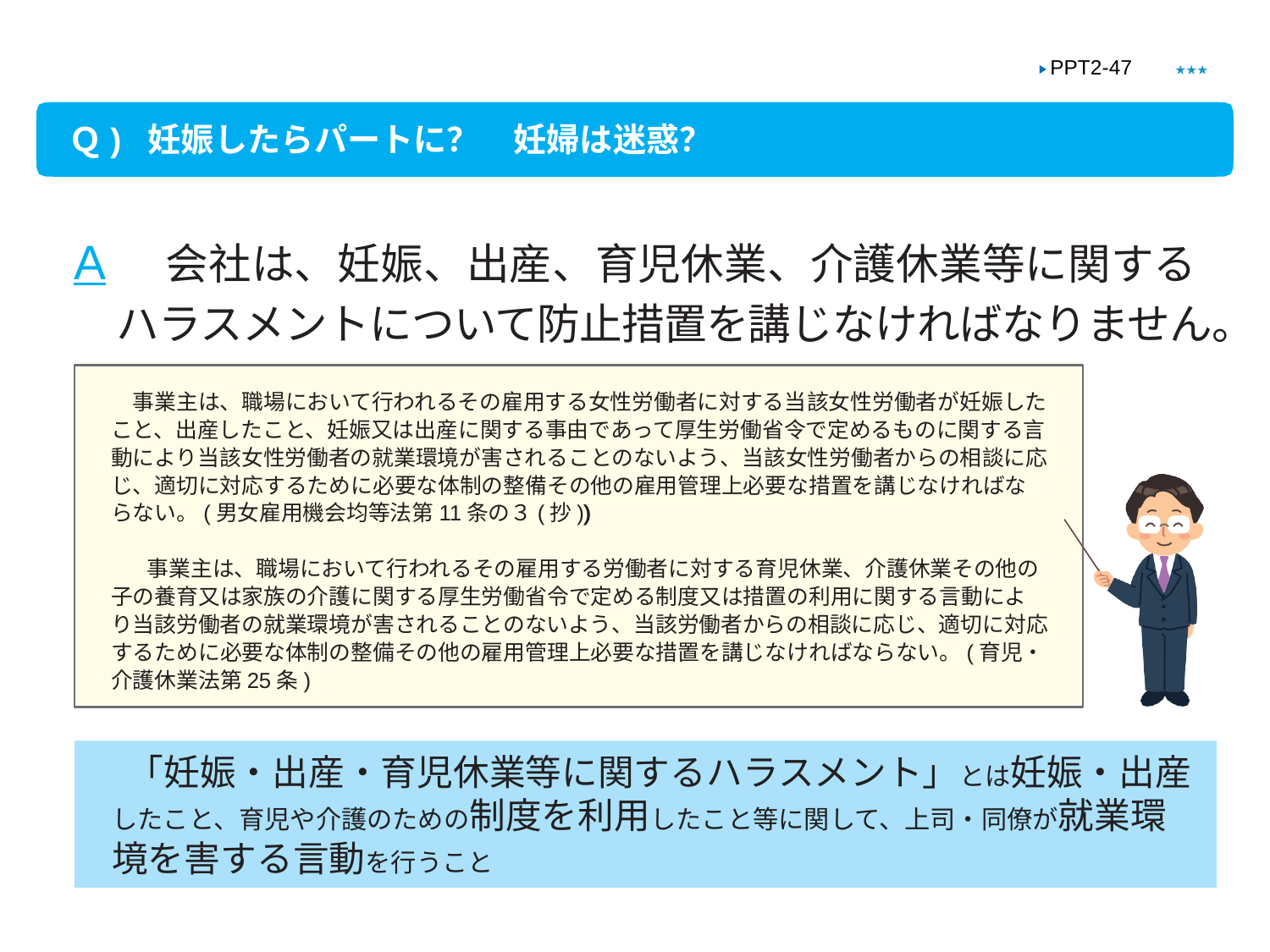

★★★
▶ PPT2-47
Ｑ)  妊娠したらパートに？　妊婦は迷惑？

A　会社は、妊娠、出産、育児休業、介護休業等に関する
　ハラスメントについて防止措置を講じなければなりません。

　事業主は、職場において行われるその雇用する女性労働者に対する当該女性労働者が妊娠したこと、出産したこと、妊娠又は出産に関する事由であって厚生労働省令で定めるものに関する言動により当該女性労働者の就業環境が害されることのないよう、当該女性労働者からの相談に応じ、適切に対応するために必要な体制の整備その他の雇用管理上必要な措置を講じなければならない。(男女雇用機会均等法第11条の３(抄))))

　　事業主は、職場において行われるその雇用する労働者に対する育児休業、介護休業その他の子の養育又は家族の介護に関する厚生労働省令で定める制度又は措置の利用に関する言動により当該労働者の就業環境が害されることのないよう、当該労働者からの相談に応じ、適切に対応するために必要な体制の整備その他の雇用管理上必要な措置を講じなければならない。(育児・介護休業法第25条)

「妊娠・出産・育児休業等に関するハラスメント」とは妊娠・出産したこと、育児や介護のための制度を利用したこと等に関して、上司・同僚が就業環境を害する言動を行うこと